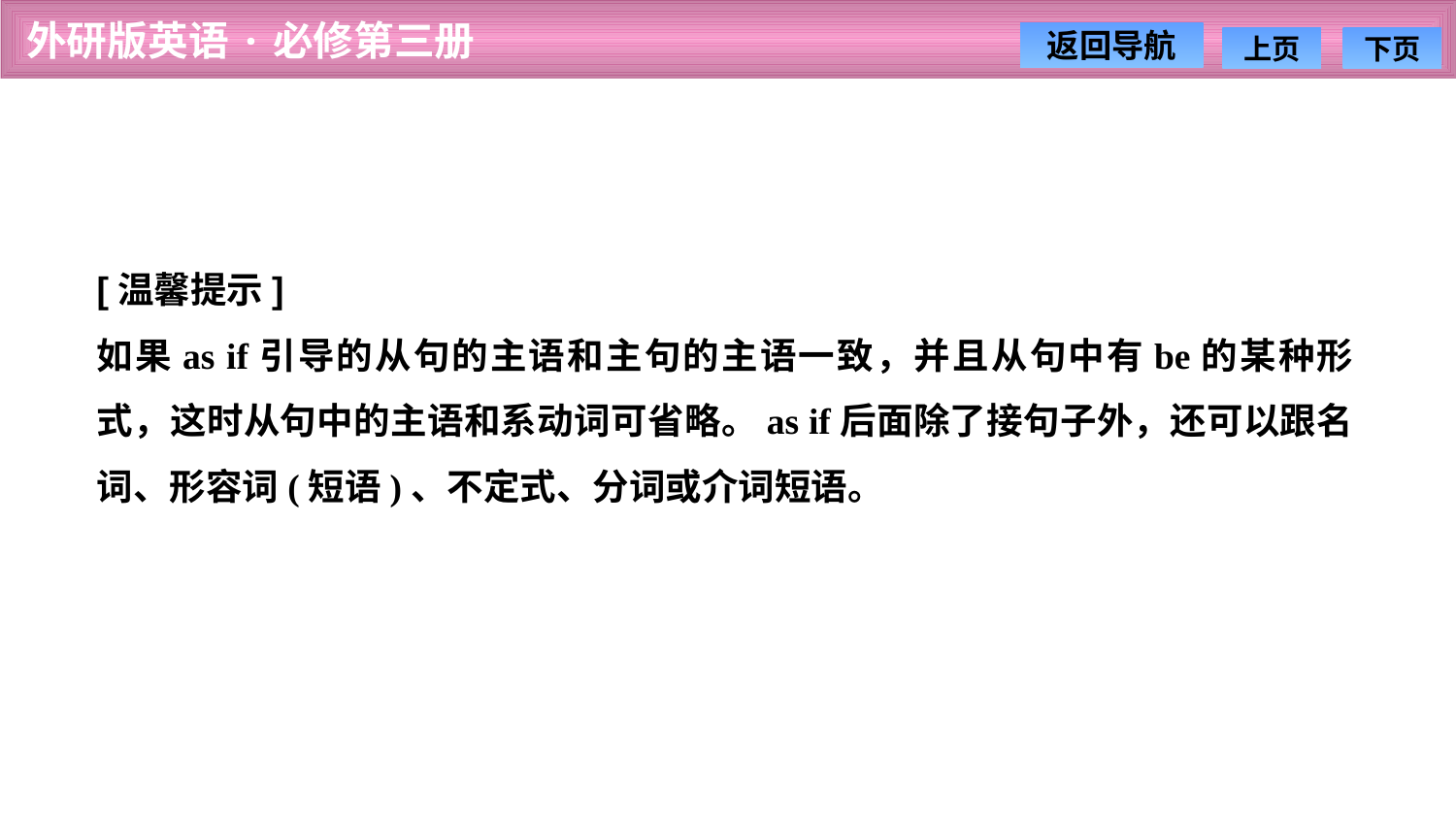

[温馨提示]
如果as if引导的从句的主语和主句的主语一致，并且从句中有be的某种形式，这时从句中的主语和系动词可省略。as if后面除了接句子外，还可以跟名词、形容词(短语)、不定式、分词或介词短语。